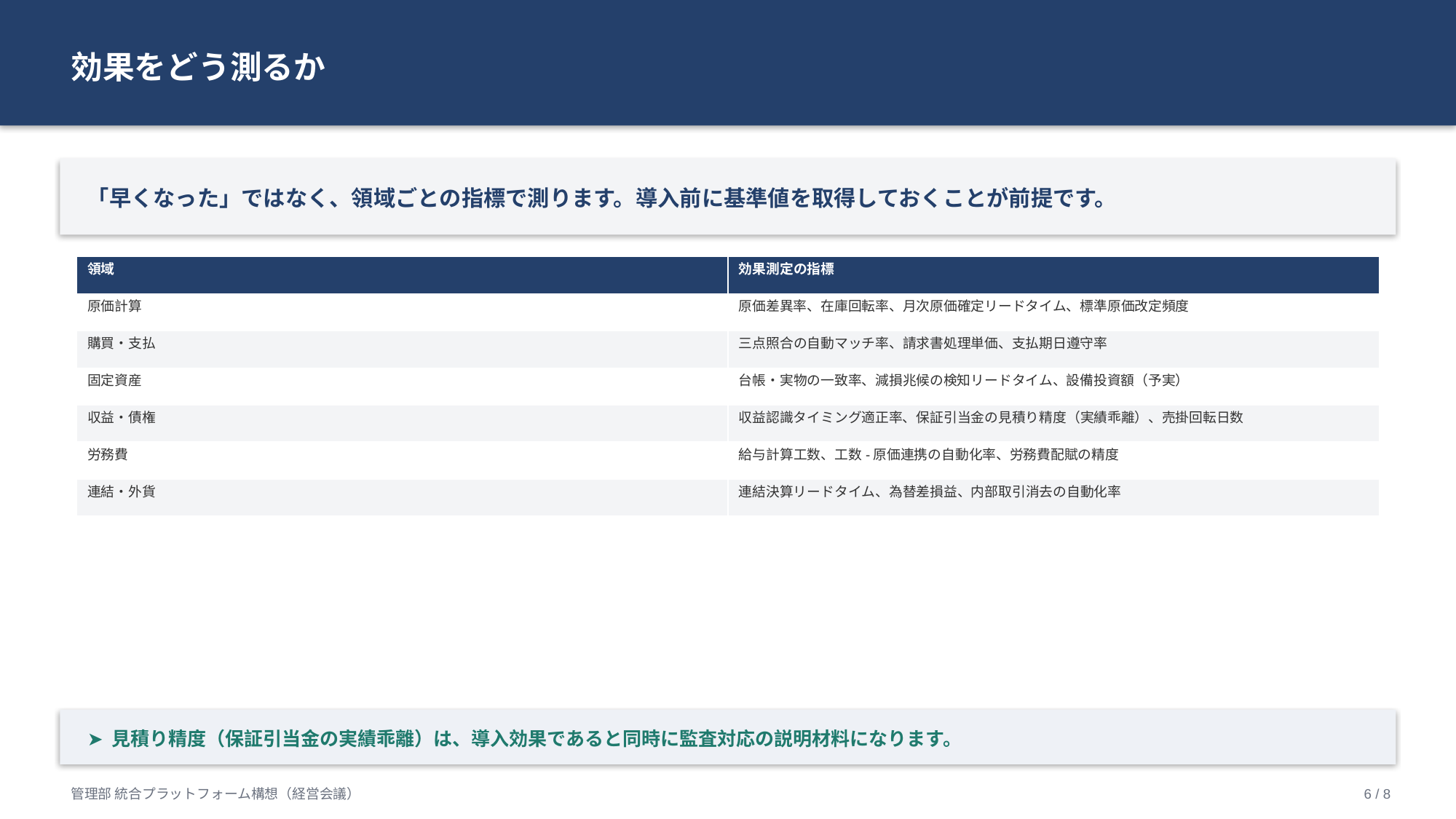

効果をどう測るか

「早くなった」ではなく、領域ごとの指標で測ります。導入前に基準値を取得しておくことが前提です。
| 領域 | 効果測定の指標 |
| --- | --- |
| 原価計算 | 原価差異率、在庫回転率、月次原価確定リードタイム、標準原価改定頻度 |
| 購買・支払 | 三点照合の自動マッチ率、請求書処理単価、支払期日遵守率 |
| 固定資産 | 台帳・実物の一致率、減損兆候の検知リードタイム、設備投資額（予実） |
| 収益・債権 | 収益認識タイミング適正率、保証引当金の見積り精度（実績乖離）、売掛回転日数 |
| 労務費 | 給与計算工数、工数-原価連携の自動化率、労務費配賦の精度 |
| 連結・外貨 | 連結決算リードタイム、為替差損益、内部取引消去の自動化率 |

➤ 見積り精度（保証引当金の実績乖離）は、導入効果であると同時に監査対応の説明材料になります。
管理部 統合プラットフォーム構想（経営会議）
6 / 8